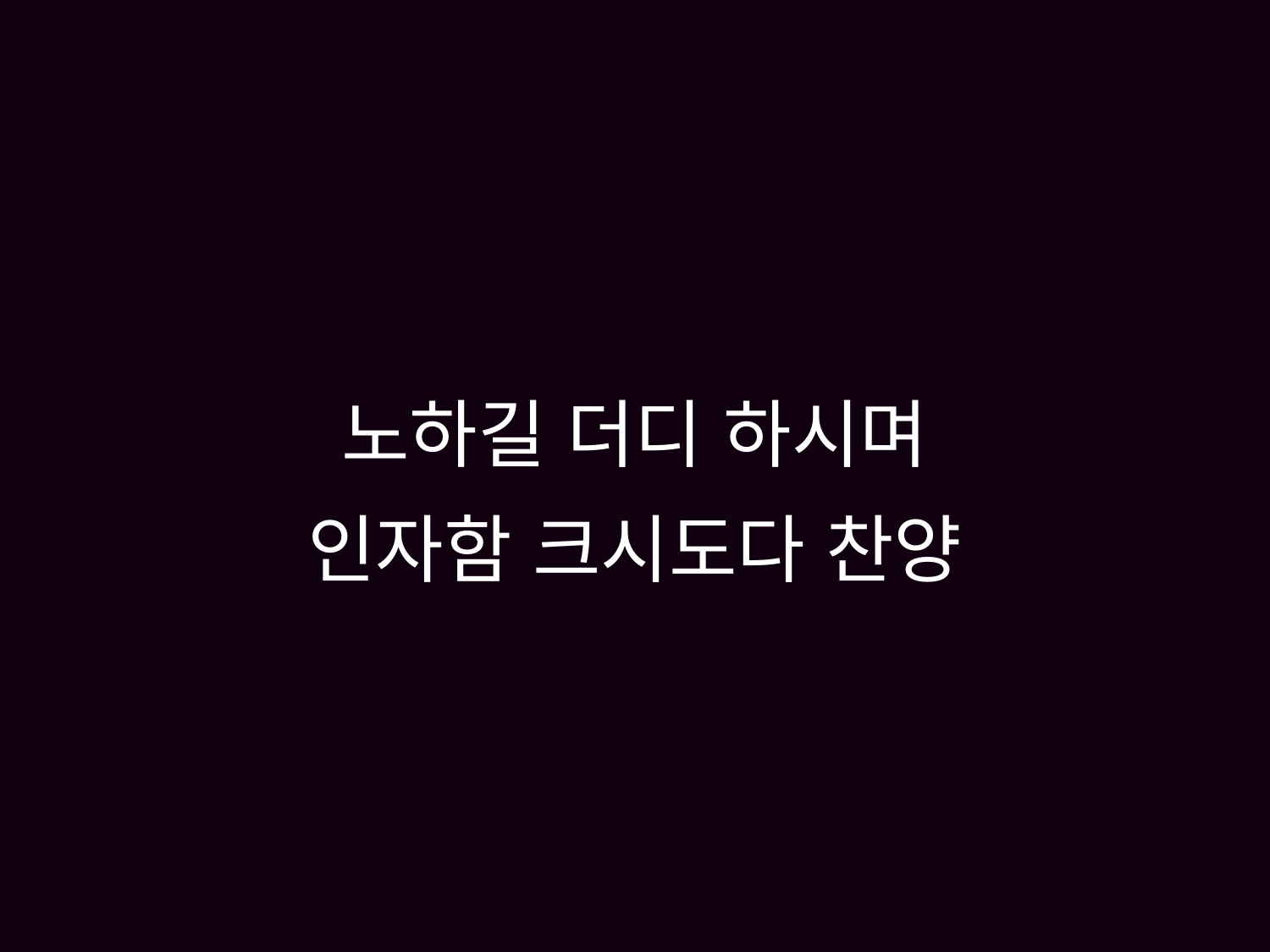

# 노하길 더디 하시며 인자함 크시도다 찬양